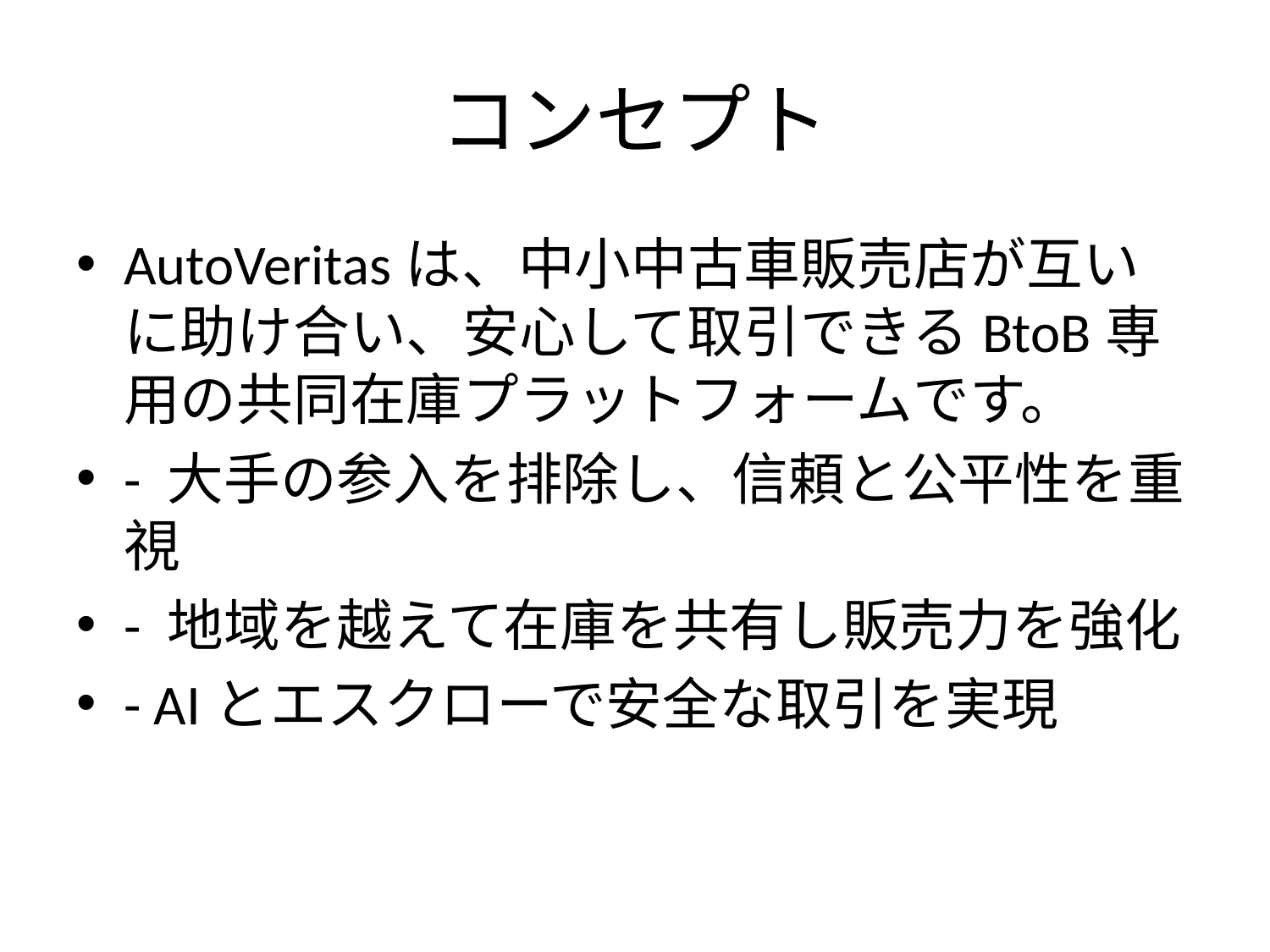

# コンセプト
AutoVeritasは、中小中古車販売店が互いに助け合い、安心して取引できるBtoB専用の共同在庫プラットフォームです。
- 大手の参入を排除し、信頼と公平性を重視
- 地域を越えて在庫を共有し販売力を強化
- AIとエスクローで安全な取引を実現